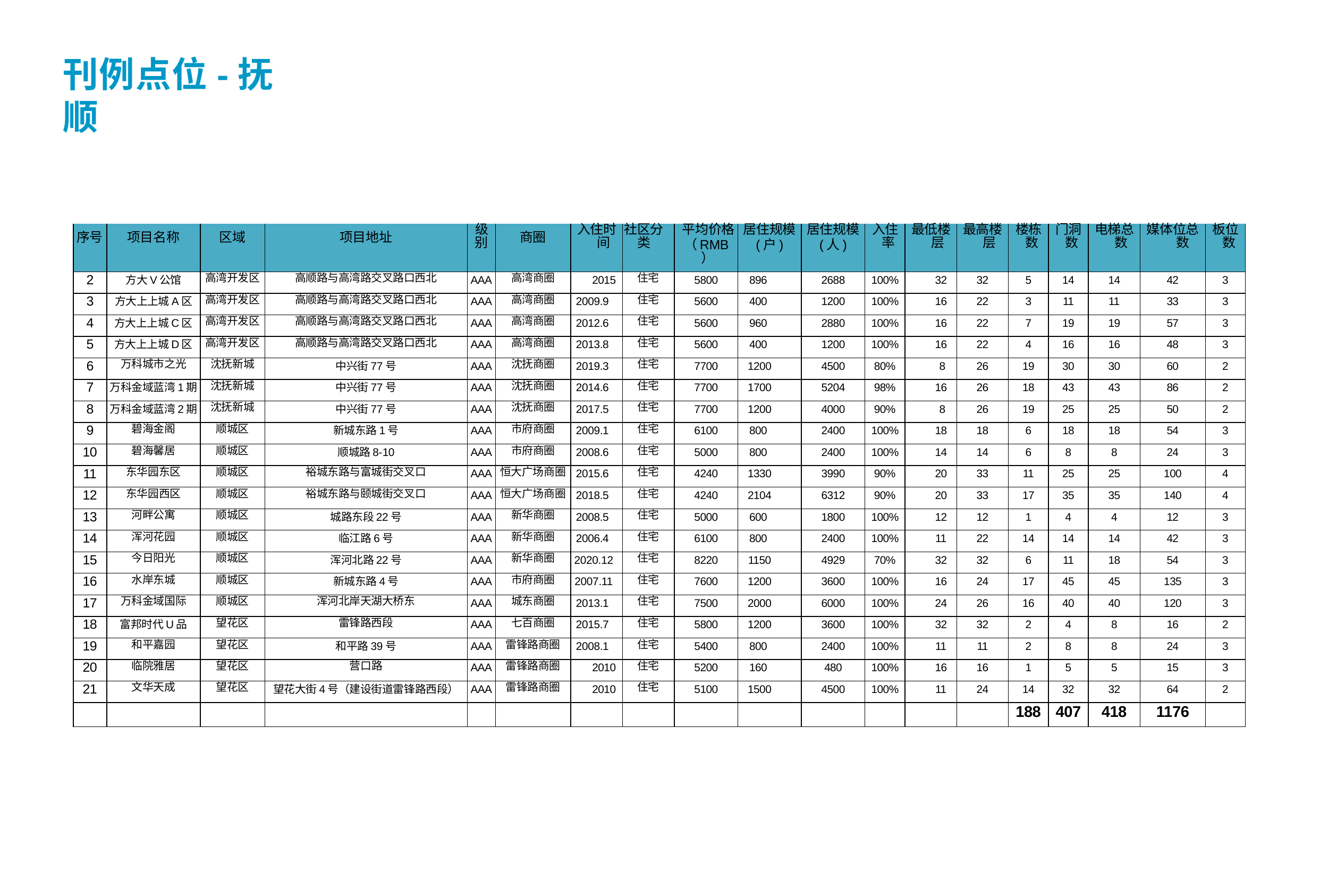

# 刊例点位-抚顺
| 序号 | 项目名称 | 区域 | 项目地址 | 级别 | 商圈 | 入住时间 | 社区分类 | 平均价格 （RMB） | 居住规模 (户) | 居住规模 (人) | 入住率 | 最低楼层 | 最高楼层 | 楼栋数 | 门洞数 | 电梯总数 | 媒体位总数 | 板位数 |
| --- | --- | --- | --- | --- | --- | --- | --- | --- | --- | --- | --- | --- | --- | --- | --- | --- | --- | --- |
| 2 | 方大V公馆 | 高湾开发区 | 高顺路与高湾路交叉路口西北 | AAA | 高湾商圈 | 2015 | 住宅 | 5800 | 896 | 2688 | 100% | 32 | 32 | 5 | 14 | 14 | 42 | 3 |
| 3 | 方大上上城A区 | 高湾开发区 | 高顺路与高湾路交叉路口西北 | AAA | 高湾商圈 | 2009.9 | 住宅 | 5600 | 400 | 1200 | 100% | 16 | 22 | 3 | 11 | 11 | 33 | 3 |
| 4 | 方大上上城C区 | 高湾开发区 | 高顺路与高湾路交叉路口西北 | AAA | 高湾商圈 | 2012.6 | 住宅 | 5600 | 960 | 2880 | 100% | 16 | 22 | 7 | 19 | 19 | 57 | 3 |
| 5 | 方大上上城D区 | 高湾开发区 | 高顺路与高湾路交叉路口西北 | AAA | 高湾商圈 | 2013.8 | 住宅 | 5600 | 400 | 1200 | 100% | 16 | 22 | 4 | 16 | 16 | 48 | 3 |
| 6 | 万科城市之光 | 沈抚新城 | 中兴街77号 | AAA | 沈抚商圈 | 2019.3 | 住宅 | 7700 | 1200 | 4500 | 80% | 8 | 26 | 19 | 30 | 30 | 60 | 2 |
| 7 | 万科金域蓝湾1期 | 沈抚新城 | 中兴街77号 | AAA | 沈抚商圈 | 2014.6 | 住宅 | 7700 | 1700 | 5204 | 98% | 16 | 26 | 18 | 43 | 43 | 86 | 2 |
| 8 | 万科金域蓝湾2期 | 沈抚新城 | 中兴街77号 | AAA | 沈抚商圈 | 2017.5 | 住宅 | 7700 | 1200 | 4000 | 90% | 8 | 26 | 19 | 25 | 25 | 50 | 2 |
| 9 | 碧海金阁 | 顺城区 | 新城东路1号 | AAA | 市府商圈 | 2009.1 | 住宅 | 6100 | 800 | 2400 | 100% | 18 | 18 | 6 | 18 | 18 | 54 | 3 |
| 10 | 碧海馨居 | 顺城区 | 顺城路8-10 | AAA | 市府商圈 | 2008.6 | 住宅 | 5000 | 800 | 2400 | 100% | 14 | 14 | 6 | 8 | 8 | 24 | 3 |
| 11 | 东华园东区 | 顺城区 | 裕城东路与富城街交叉口 | AAA | 恒大广场商圈 | 2015.6 | 住宅 | 4240 | 1330 | 3990 | 90% | 20 | 33 | 11 | 25 | 25 | 100 | 4 |
| 12 | 东华园西区 | 顺城区 | 裕城东路与颐城街交叉口 | AAA | 恒大广场商圈 | 2018.5 | 住宅 | 4240 | 2104 | 6312 | 90% | 20 | 33 | 17 | 35 | 35 | 140 | 4 |
| 13 | 河畔公寓 | 顺城区 | 城路东段22号 | AAA | 新华商圈 | 2008.5 | 住宅 | 5000 | 600 | 1800 | 100% | 12 | 12 | 1 | 4 | 4 | 12 | 3 |
| 14 | 浑河花园 | 顺城区 | 临江路6号 | AAA | 新华商圈 | 2006.4 | 住宅 | 6100 | 800 | 2400 | 100% | 11 | 22 | 14 | 14 | 14 | 42 | 3 |
| 15 | 今日阳光 | 顺城区 | 浑河北路22号 | AAA | 新华商圈 | 2020.12 | 住宅 | 8220 | 1150 | 4929 | 70% | 32 | 32 | 6 | 11 | 18 | 54 | 3 |
| 16 | 水岸东城 | 顺城区 | 新城东路4号 | AAA | 市府商圈 | 2007.11 | 住宅 | 7600 | 1200 | 3600 | 100% | 16 | 24 | 17 | 45 | 45 | 135 | 3 |
| 17 | 万科金域国际 | 顺城区 | 浑河北岸天湖大桥东 | AAA | 城东商圈 | 2013.1 | 住宅 | 7500 | 2000 | 6000 | 100% | 24 | 26 | 16 | 40 | 40 | 120 | 3 |
| 18 | 富邦时代U品 | 望花区 | 雷锋路西段 | AAA | 七百商圈 | 2015.7 | 住宅 | 5800 | 1200 | 3600 | 100% | 32 | 32 | 2 | 4 | 8 | 16 | 2 |
| 19 | 和平嘉园 | 望花区 | 和平路39号 | AAA | 雷锋路商圈 | 2008.1 | 住宅 | 5400 | 800 | 2400 | 100% | 11 | 11 | 2 | 8 | 8 | 24 | 3 |
| 20 | 临院雅居 | 望花区 | 营口路 | AAA | 雷锋路商圈 | 2010 | 住宅 | 5200 | 160 | 480 | 100% | 16 | 16 | 1 | 5 | 5 | 15 | 3 |
| 21 | 文华天成 | 望花区 | 望花大街4号（建设街道雷锋路西段） | AAA | 雷锋路商圈 | 2010 | 住宅 | 5100 | 1500 | 4500 | 100% | 11 | 24 | 14 | 32 | 32 | 64 | 2 |
|  |  |  |  |  |  |  |  |  |  |  |  |  |  | 188 | 407 | 418 | 1176 |  |